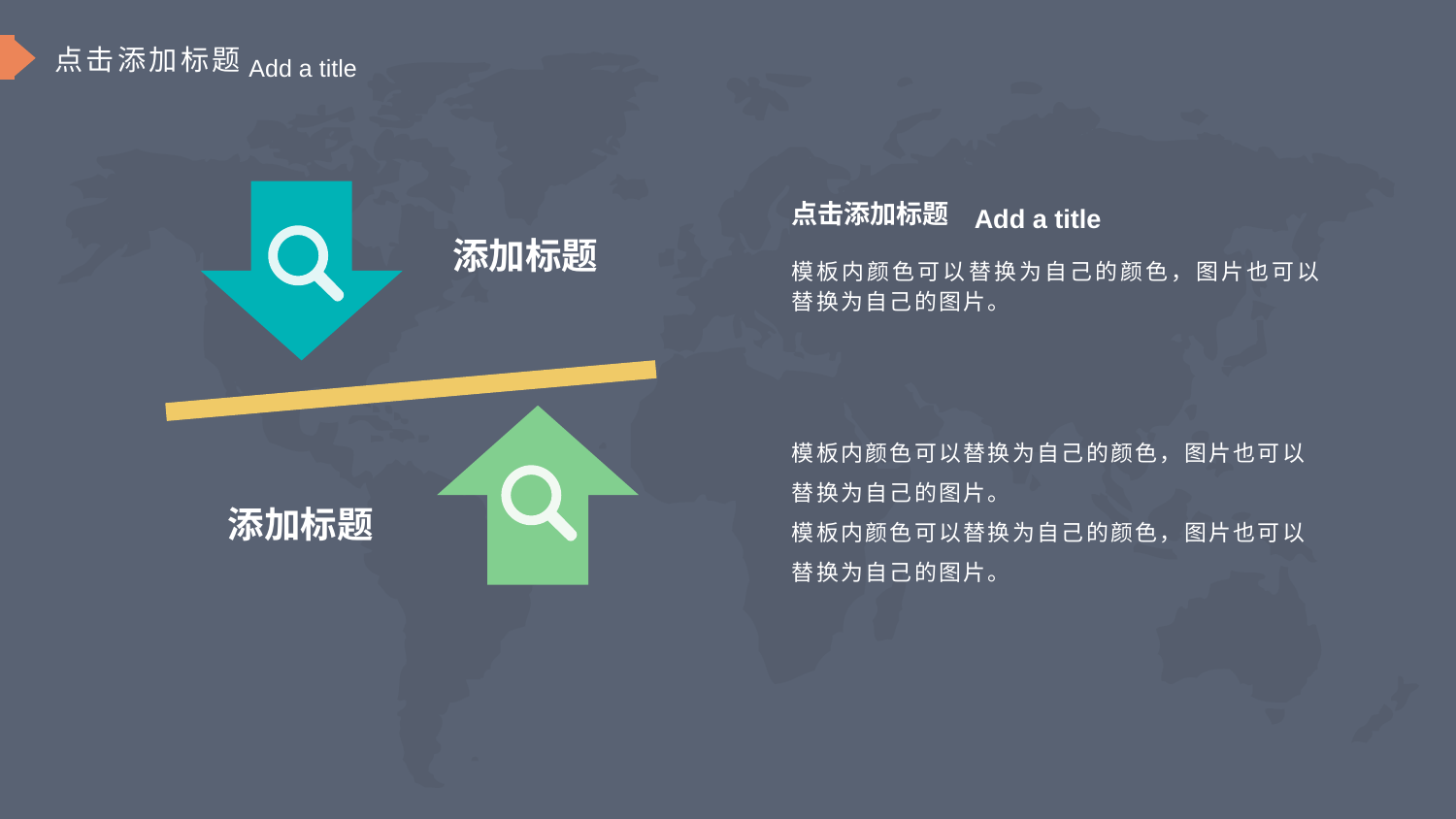

点击添加标题
Add a title
添加标题
点击添加标题
Add a title
模板内颜色可以替换为自己的颜色，图片也可以替换为自己的图片。
模板内颜色可以替换为自己的颜色，图片也可以替换为自己的图片。
模板内颜色可以替换为自己的颜色，图片也可以替换为自己的图片。

添加标题